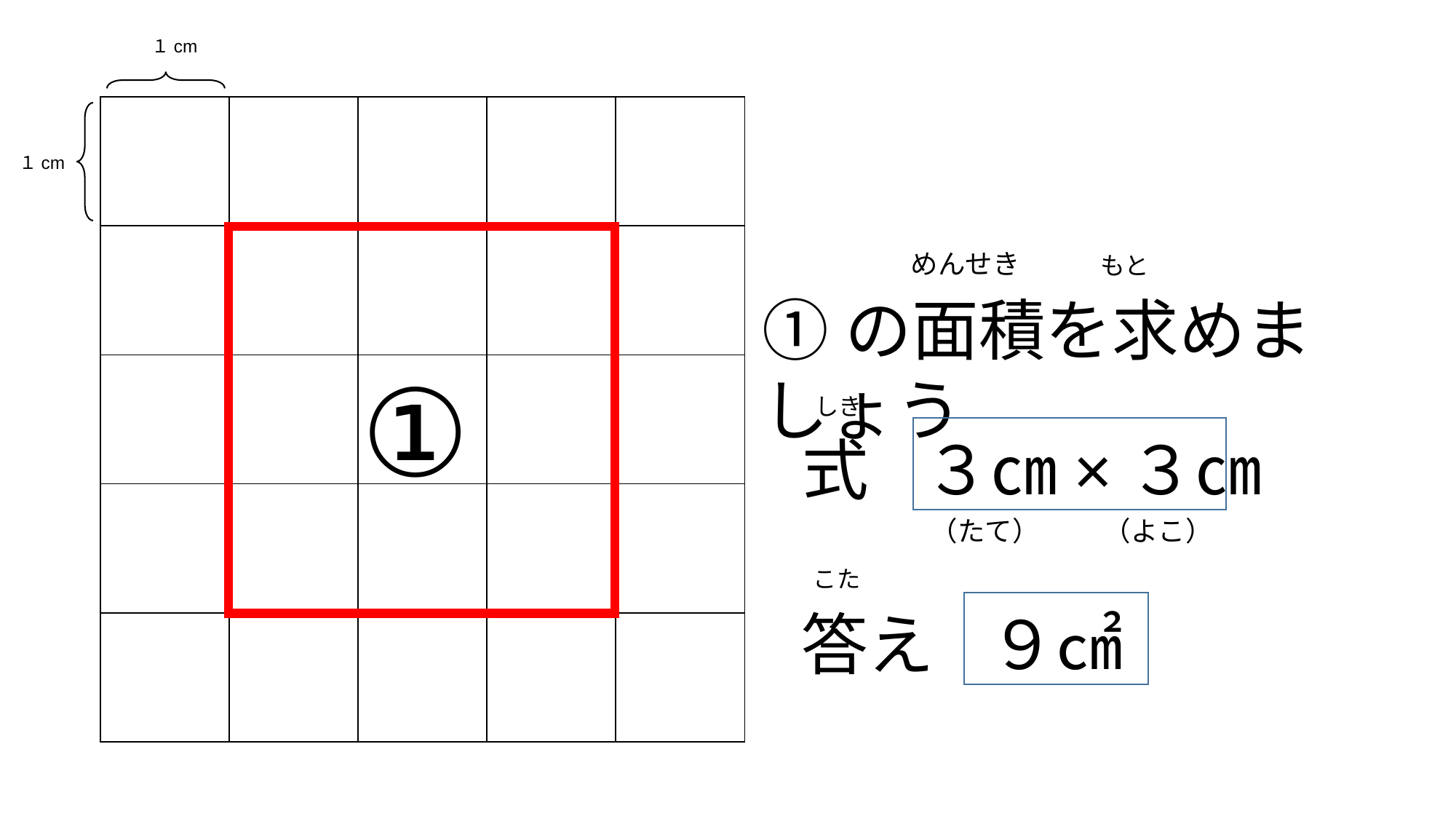

１cm
|  |  |  |  |  |
| --- | --- | --- | --- | --- |
|  |  |  |  |  |
|  |  |  |  |  |
|  |  |  |  |  |
|  |  |  |  |  |

　１cm

　もと
　めんせき
①の面積を求めましょう
①
　しき

式
３㎝×３㎝
　（たて）
　（よこ）
　こた

９㎠
答え